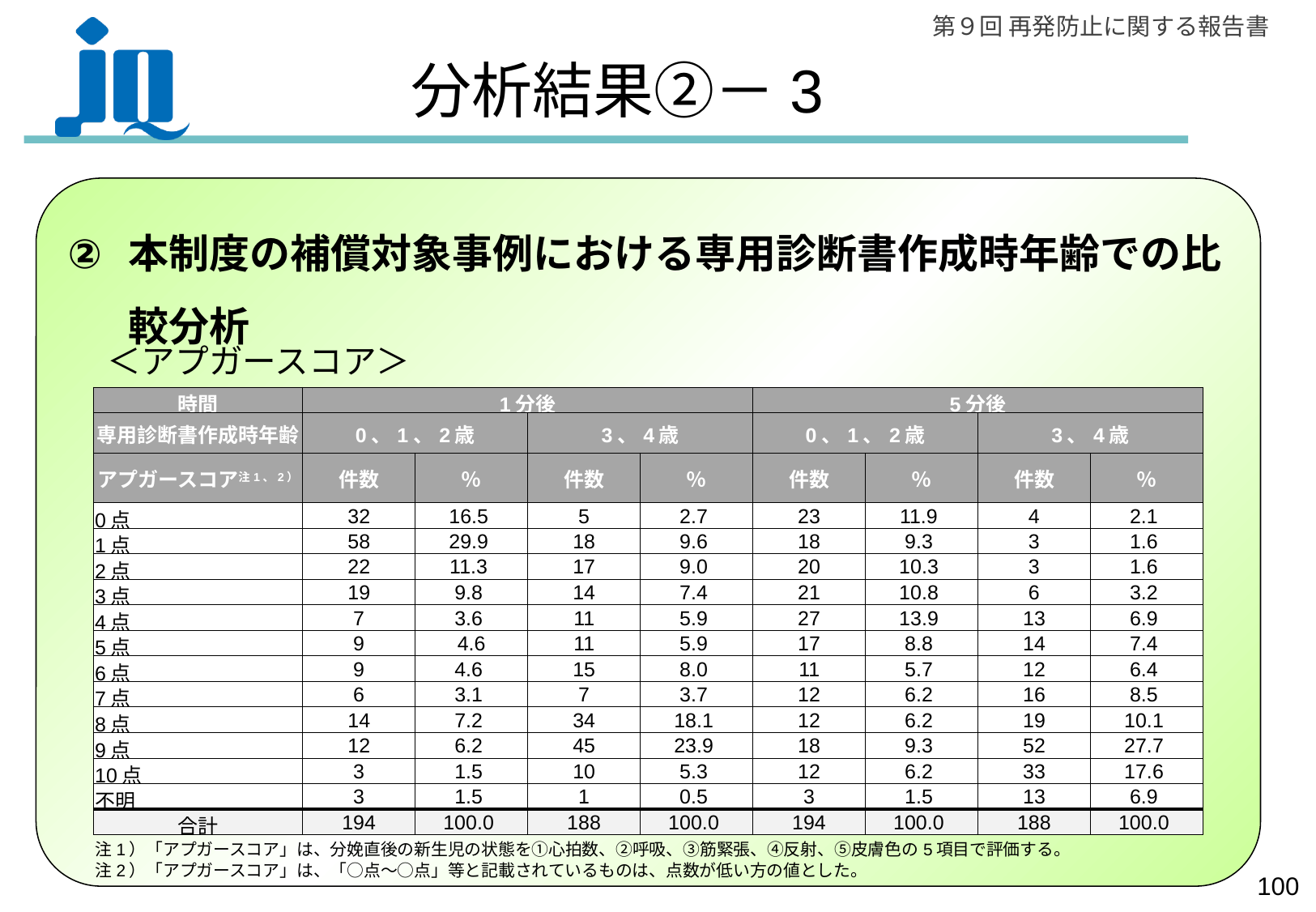

# 分析結果②－3
本制度の補償対象事例における専用診断書作成時年齢での比較分析
＜アプガースコア＞
| 時間 | 1分後 |  |  |  | 5分後 |  |  |  |
| --- | --- | --- | --- | --- | --- | --- | --- | --- |
| 専用診断書作成時年齢 | 0、1、2歳 |  | 3、4歳 |  | 0、1、2歳 |  | 3、4歳 |  |
| アプガースコア注1、2） | 件数 | ％ | 件数 | ％ | 件数 | ％ | 件数 | ％ |
| 0点 | 32 | 16.5 | 5 | 2.7 | 23 | 11.9 | 4 | 2.1 |
| 1点 | 58 | 29.9 | 18 | 9.6 | 18 | 9.3 | 3 | 1.6 |
| 2点 | 22 | 11.3 | 17 | 9.0 | 20 | 10.3 | 3 | 1.6 |
| 3点 | 19 | 9.8 | 14 | 7.4 | 21 | 10.8 | 6 | 3.2 |
| 4点 | 7 | 3.6 | 11 | 5.9 | 27 | 13.9 | 13 | 6.9 |
| 5点 | 9 | 4.6 | 11 | 5.9 | 17 | 8.8 | 14 | 7.4 |
| 6点 | 9 | 4.6 | 15 | 8.0 | 11 | 5.7 | 12 | 6.4 |
| 7点 | 6 | 3.1 | 7 | 3.7 | 12 | 6.2 | 16 | 8.5 |
| 8点 | 14 | 7.2 | 34 | 18.1 | 12 | 6.2 | 19 | 10.1 |
| 9点 | 12 | 6.2 | 45 | 23.9 | 18 | 9.3 | 52 | 27.7 |
| 10点 | 3 | 1.5 | 10 | 5.3 | 12 | 6.2 | 33 | 17.6 |
| 不明 | 3 | 1.5 | 1 | 0.5 | 3 | 1.5 | 13 | 6.9 |
| 合計 | 194 | 100.0 | 188 | 100.0 | 194 | 100.0 | 188 | 100.0 |
| 注1）「アプガースコア」は、分娩直後の新生児の状態を①心拍数、②呼吸、③筋緊張、④反射、⑤皮膚色の5項目で評価する。 |  |  |  |  |  |  |  |  |
| 注2）「アプガースコア」は、「○点～○点」等と記載されているものは、点数が低い方の値とした。 |  |  |  |  |  |  |  |  |
100